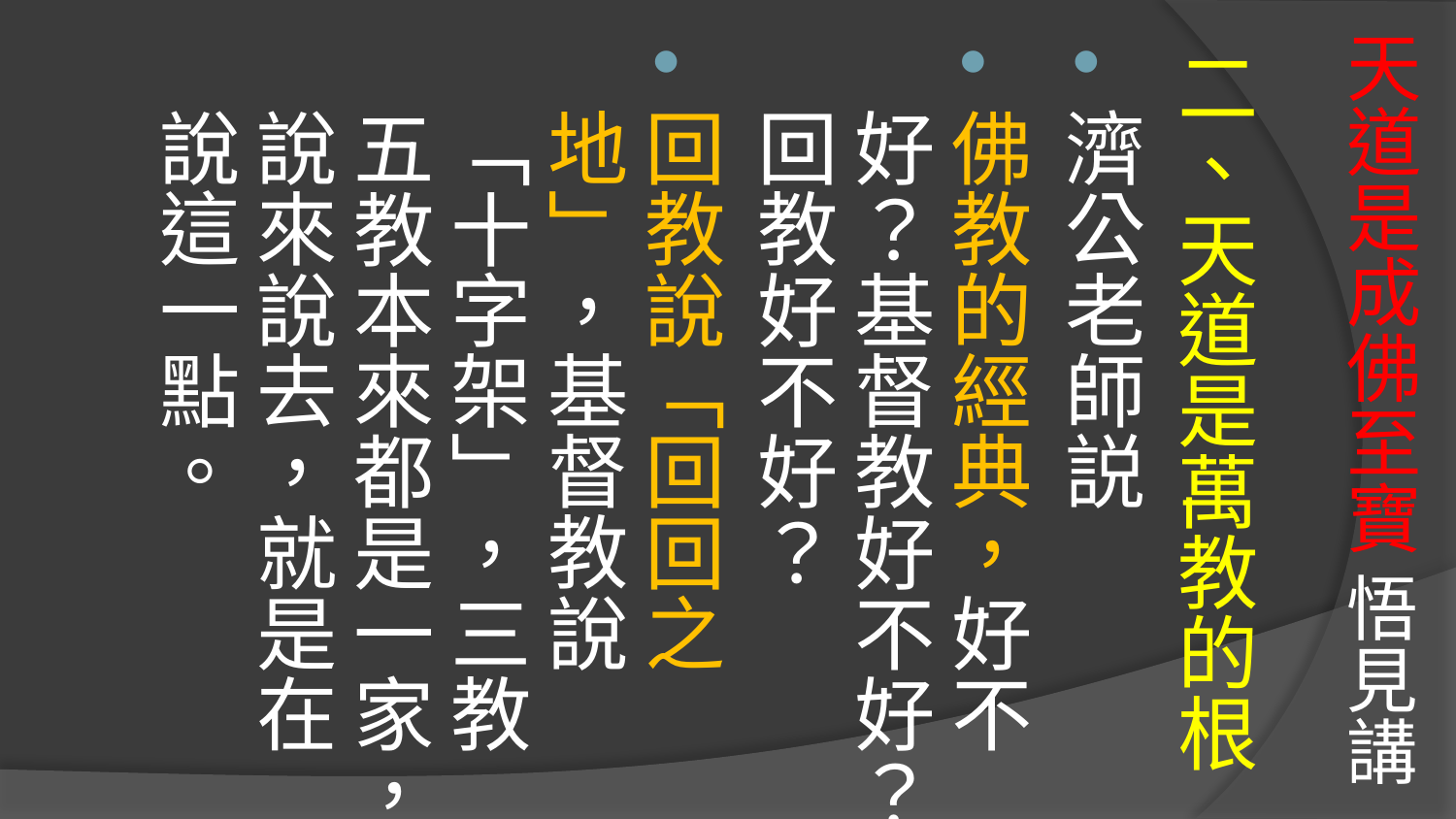

# 天道是成佛至寶 悟見講
二、天道是萬教的根
濟公老師説
佛教的經典，好不好？基督教好不好？回教好不好？
回教說「回回之地」，基督教說「十字架」，三教五教本來都是一家，說來說去，就是在說這一點。